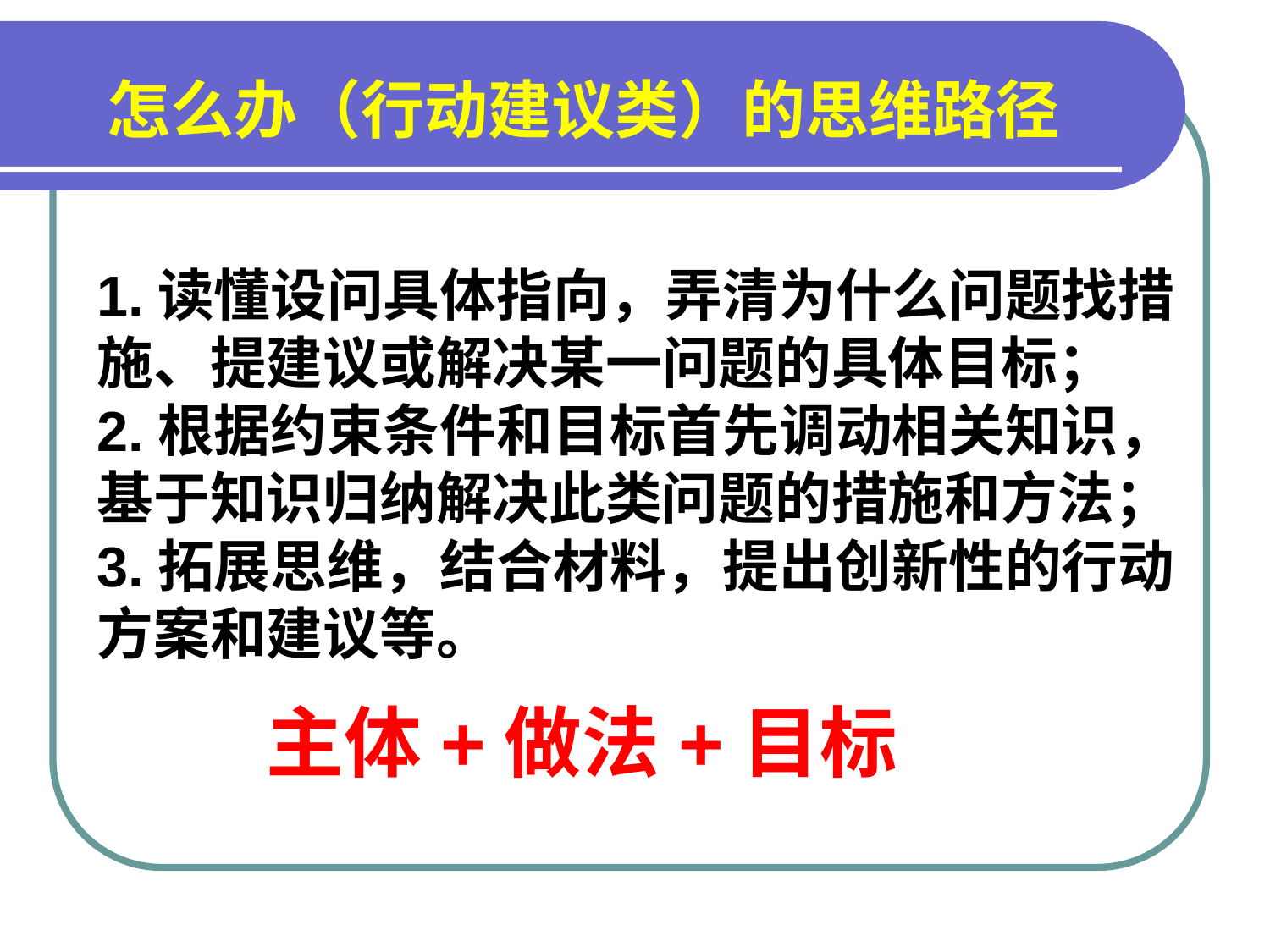

怎么办（行动建议类）的思维路径
1.读懂设问具体指向，弄清为什么问题找措施、提建议或解决某一问题的具体目标；
2.根据约束条件和目标首先调动相关知识，基于知识归纳解决此类问题的措施和方法；
3.拓展思维，结合材料，提出创新性的行动方案和建议等。
        主体+做法+目标